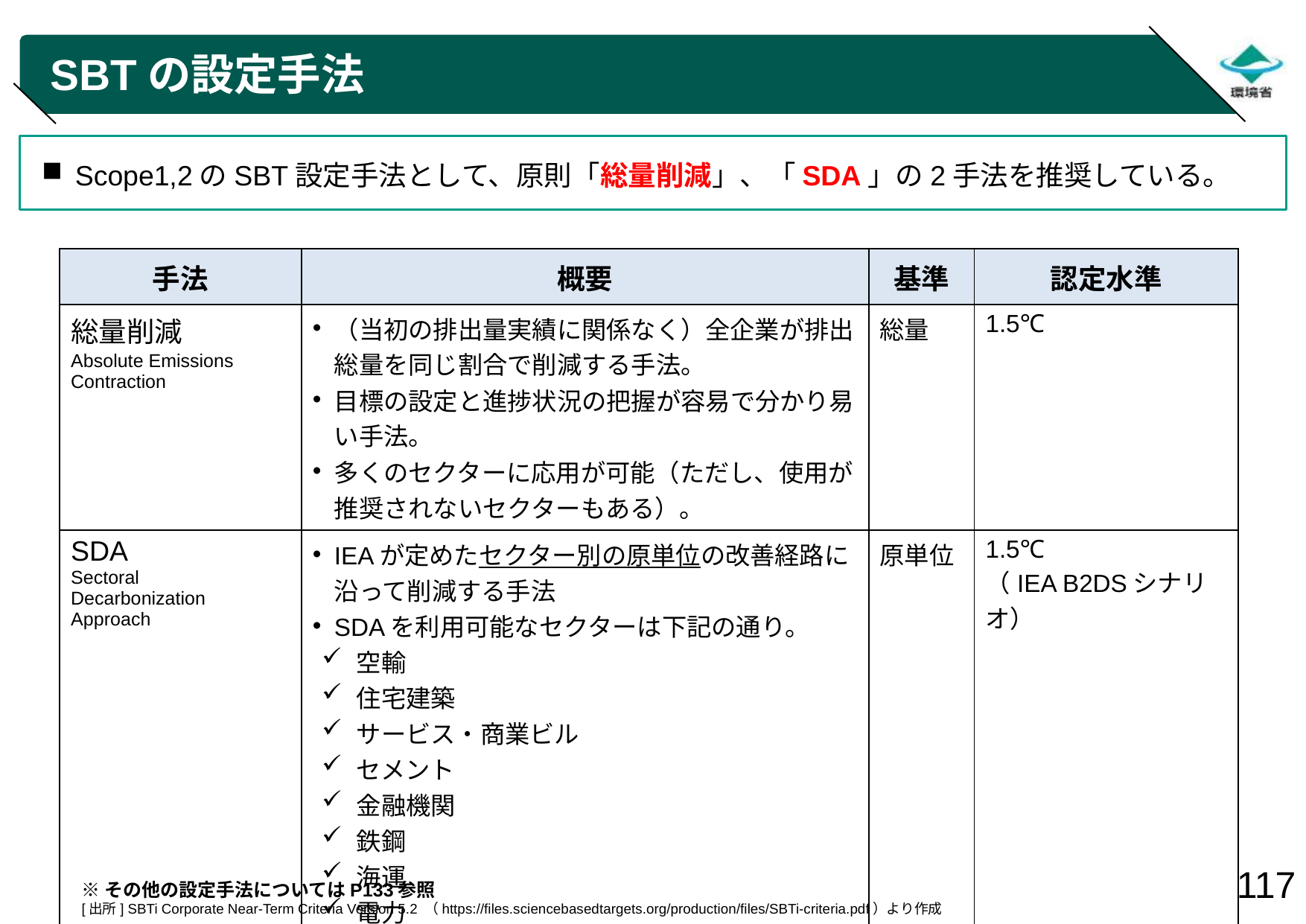

# SBTの設定手法
Scope1,2のSBT設定手法として、原則「総量削減」、「SDA」の2手法を推奨している。
| 手法 | 概要 | 基準 | 認定水準 |
| --- | --- | --- | --- |
| 総量削減 Absolute Emissions Contraction | （当初の排出量実績に関係なく）全企業が排出総量を同じ割合で削減する手法。 目標の設定と進捗状況の把握が容易で分かり易い手法。 多くのセクターに応用が可能（ただし、使用が推奨されないセクターもある）。 | 総量 | 1.5℃ |
| SDA Sectoral Decarbonization Approach | IEAが定めたセクター別の原単位の改善経路に沿って削減する手法 SDAを利用可能なセクターは下記の通り。 空輸 住宅建築 サービス・商業ビル セメント 金融機関 鉄鋼 海運 電力 | 原単位 | 1.5℃ （IEA B2DSシナリオ） |
※その他の設定手法についてはP133参照
[出所] SBTi Corporate Near-Term Criteria Version 5.2 （https://files.sciencebasedtargets.org/production/files/SBTi-criteria.pdf）より作成